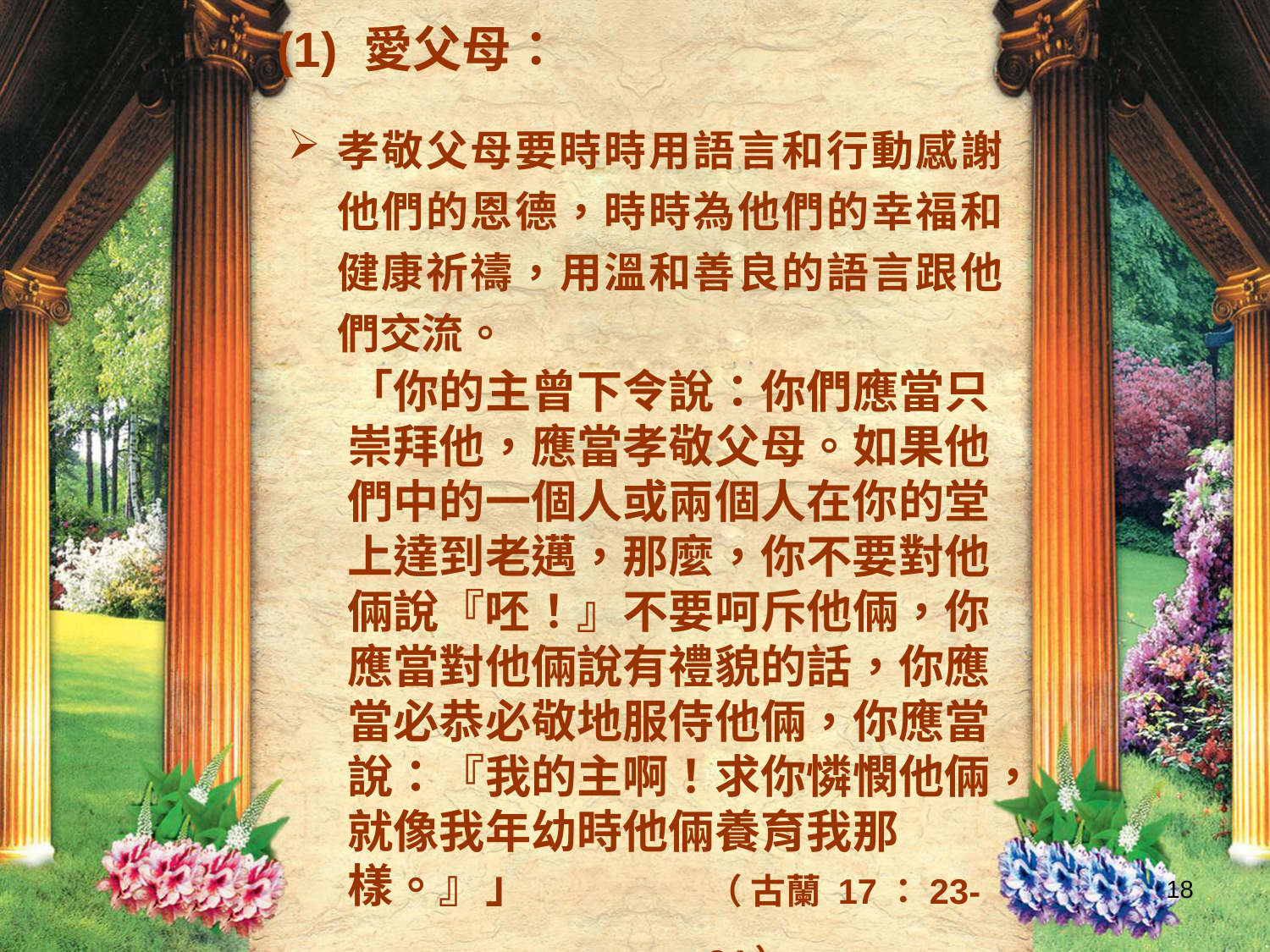

(1) 愛父母：
孝敬父母要時時用語言和行動感謝他們的恩德，時時為他們的幸福和健康祈禱，用溫和善良的語言跟他們交流。
「你的主曾下令說：你們應當只崇拜他，應當孝敬父母。如果他們中的一個人或兩個人在你的堂上達到老邁，那麼，你不要對他倆說『呸！』不要呵斥他倆，你應當對他倆說有禮貌的話，你應當必恭必敬地服侍他倆，你應當說：『我的主啊！求你憐憫他倆，就像我年幼時他倆養育我那樣。』」
（ 古蘭 17：23-24）

18